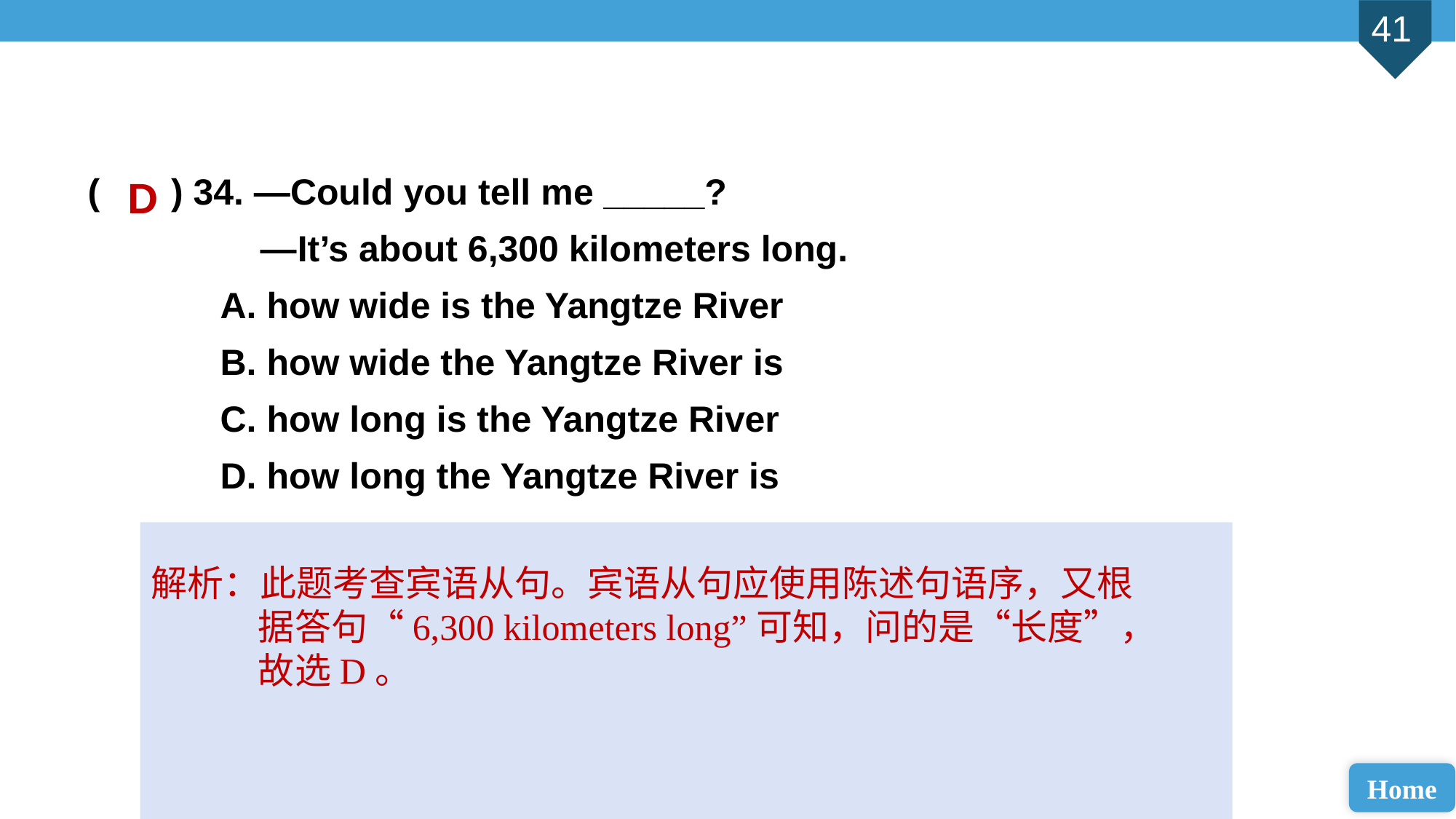

(       ) 34. —Could you tell me _____?
                 —It’s about 6,300 kilometers long.
             A. how wide is the Yangtze River
             B. how wide the Yangtze River is
             C. how long is the Yangtze River
             D. how long the Yangtze River is
D

解析：此题考查宾语从句。宾语从句应使用陈述句语序，又根据答句“6,300 kilometers long”可知，问的是“长度”，故选D。